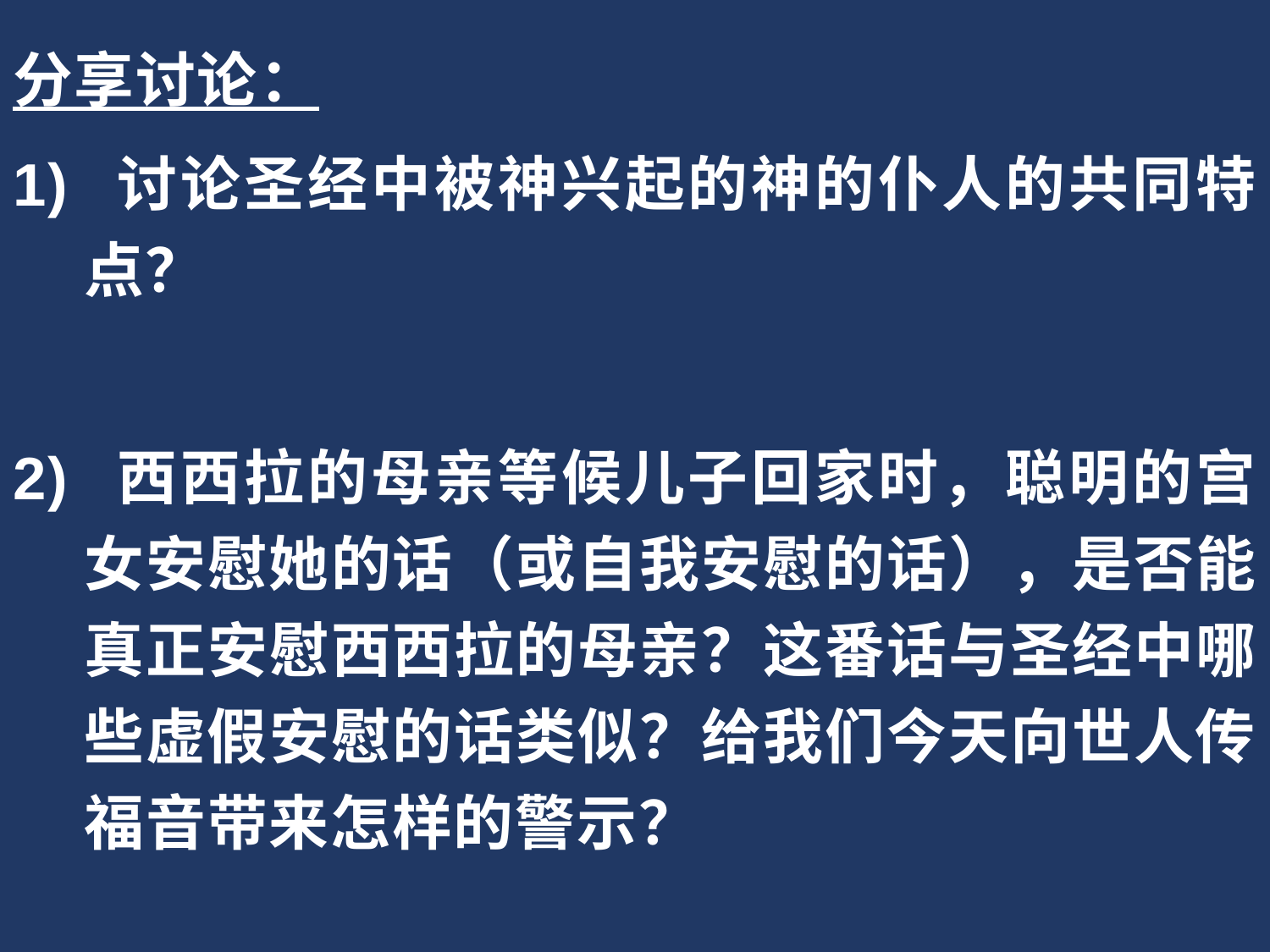

分享讨论：
 讨论圣经中被神兴起的神的仆人的共同特点？

 西西拉的母亲等候儿子回家时，聪明的宫女安慰她的话（或自我安慰的话），是否能真正安慰西西拉的母亲？这番话与圣经中哪些虚假安慰的话类似？给我们今天向世人传福音带来怎样的警示？